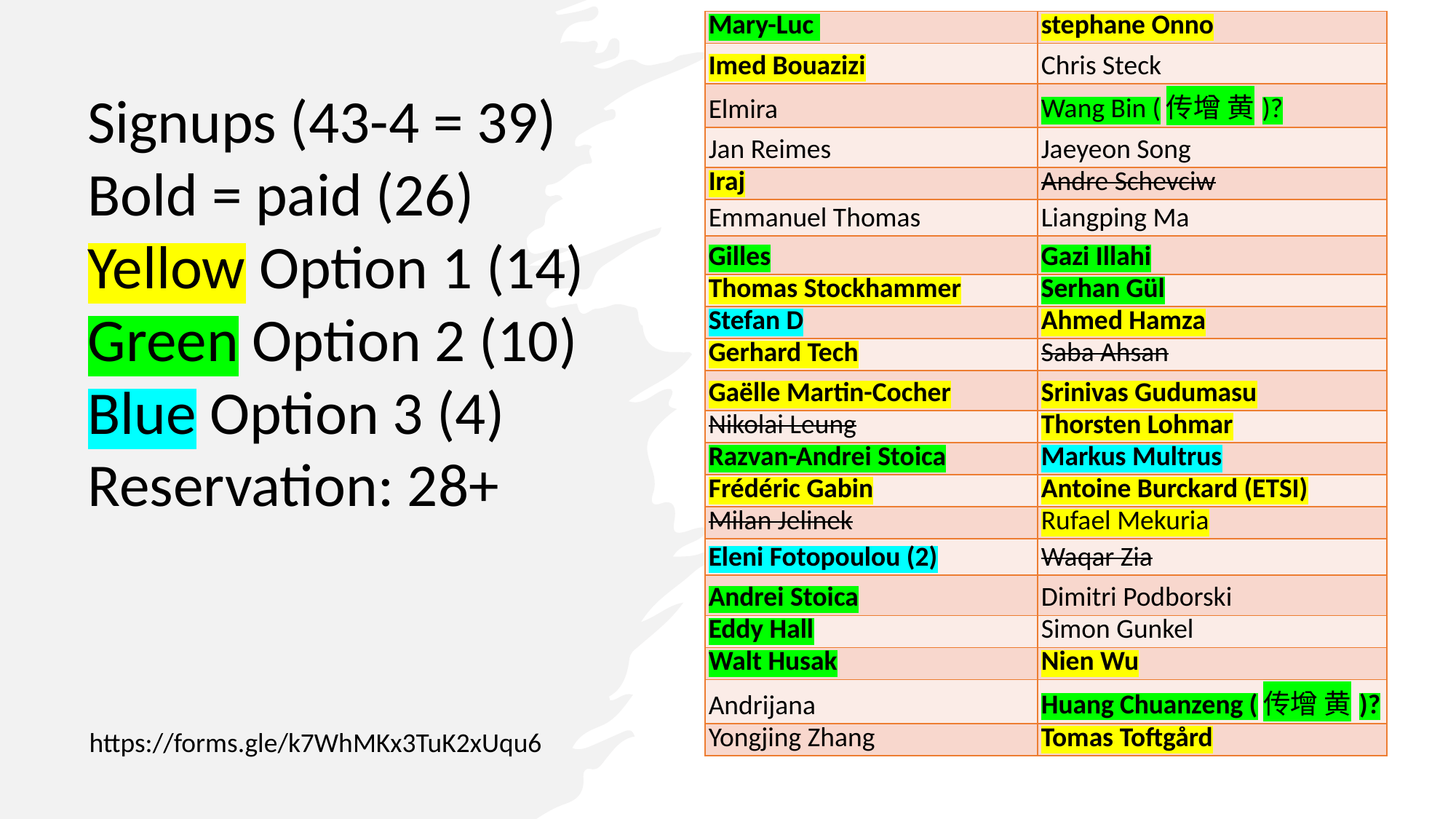

| Mary-Luc | stephane Onno |
| --- | --- |
| Imed Bouazizi | Chris Steck |
| Elmira | Wang Bin (传增 黄)? |
| Jan Reimes | Jaeyeon Song |
| Iraj | Andre Schevciw |
| Emmanuel Thomas | Liangping Ma |
| Gilles | Gazi Illahi |
| Thomas Stockhammer | Serhan Gül |
| Stefan D | Ahmed Hamza |
| Gerhard Tech | Saba Ahsan |
| Gaëlle Martin-Cocher | Srinivas Gudumasu |
| Nikolai Leung | Thorsten Lohmar |
| Razvan-Andrei Stoica | Markus Multrus |
| Frédéric Gabin | Antoine Burckard (ETSI) |
| Milan Jelinek | Rufael Mekuria |
| Eleni Fotopoulou (2) | Waqar Zia |
| Andrei Stoica | Dimitri Podborski |
| Eddy Hall | Simon Gunkel |
| Walt Husak | Nien Wu |
| Andrijana | Huang Chuanzeng (传增 黄)? |
| Yongjing Zhang | Tomas Toftgård |
# Signups (43-4 = 39) Bold = paid (26) Yellow Option 1 (14) Green Option 2 (10) Blue Option 3 (4) Reservation: 28+
https://forms.gle/k7WhMKx3TuK2xUqu6